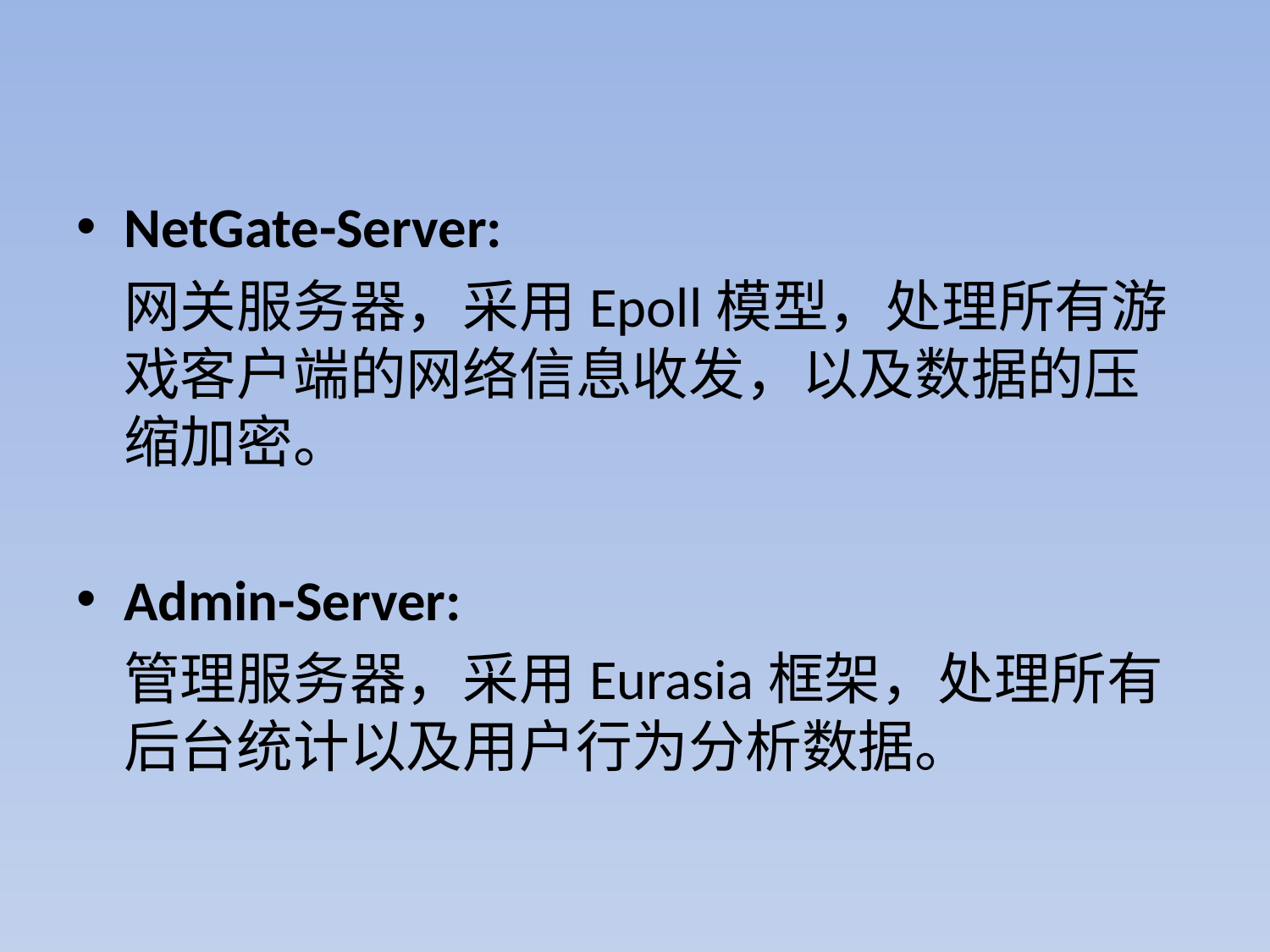

NetGate-Server:
	网关服务器，采用Epoll模型，处理所有游戏客户端的网络信息收发，以及数据的压缩加密。

Admin-Server:
	管理服务器，采用Eurasia框架，处理所有后台统计以及用户行为分析数据。